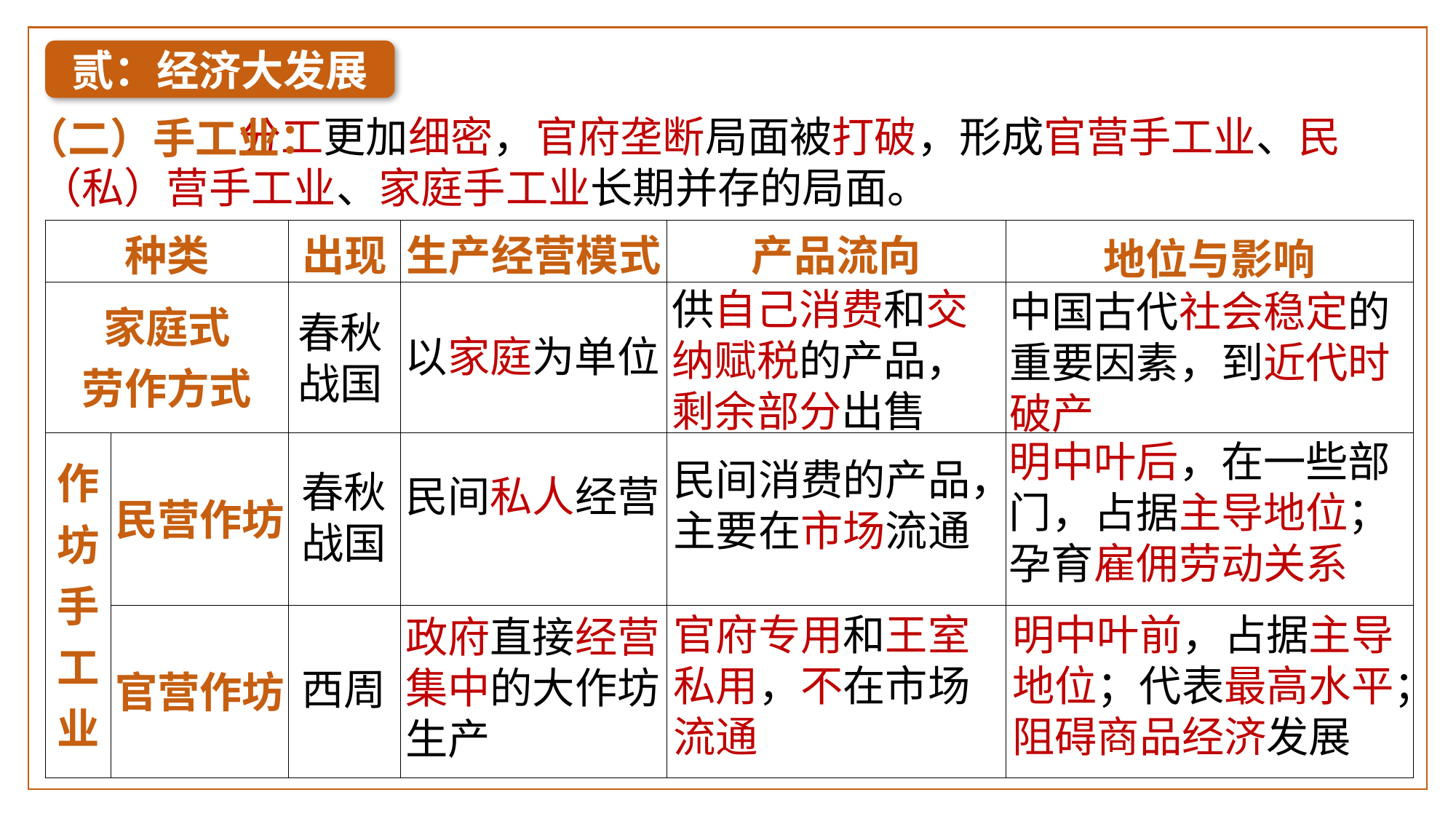

贰：经济大发展
                    分工更加细密，官府垄断局面被打破，形成官营手工业、民（私）营手工业、家庭手工业长期并存的局面。
（二）手工业：
| 种类 |  | 出现 | 生产经营模式 | 产品流向 | 地位与影响 |
| --- | --- | --- | --- | --- | --- |
| 家庭式 劳作方式 |  |  |  |  |  |
| 作坊 手工业 | 民营作坊 |  |  |  |  |
|  | 官营作坊 |  |  |  |  |
供自己消费和交纳赋税的产品，剩余部分出售
中国古代社会稳定的重要因素，到近代时破产
春秋战国
以家庭为单位
明中叶后，在一些部门，占据主导地位；孕育雇佣劳动关系
民间消费的产品，主要在市场流通
春秋战国
民间私人经营
官府专用和王室私用，不在市场流通
明中叶前，占据主导地位；代表最高水平；阻碍商品经济发展
政府直接经营
集中的大作坊生产
西周